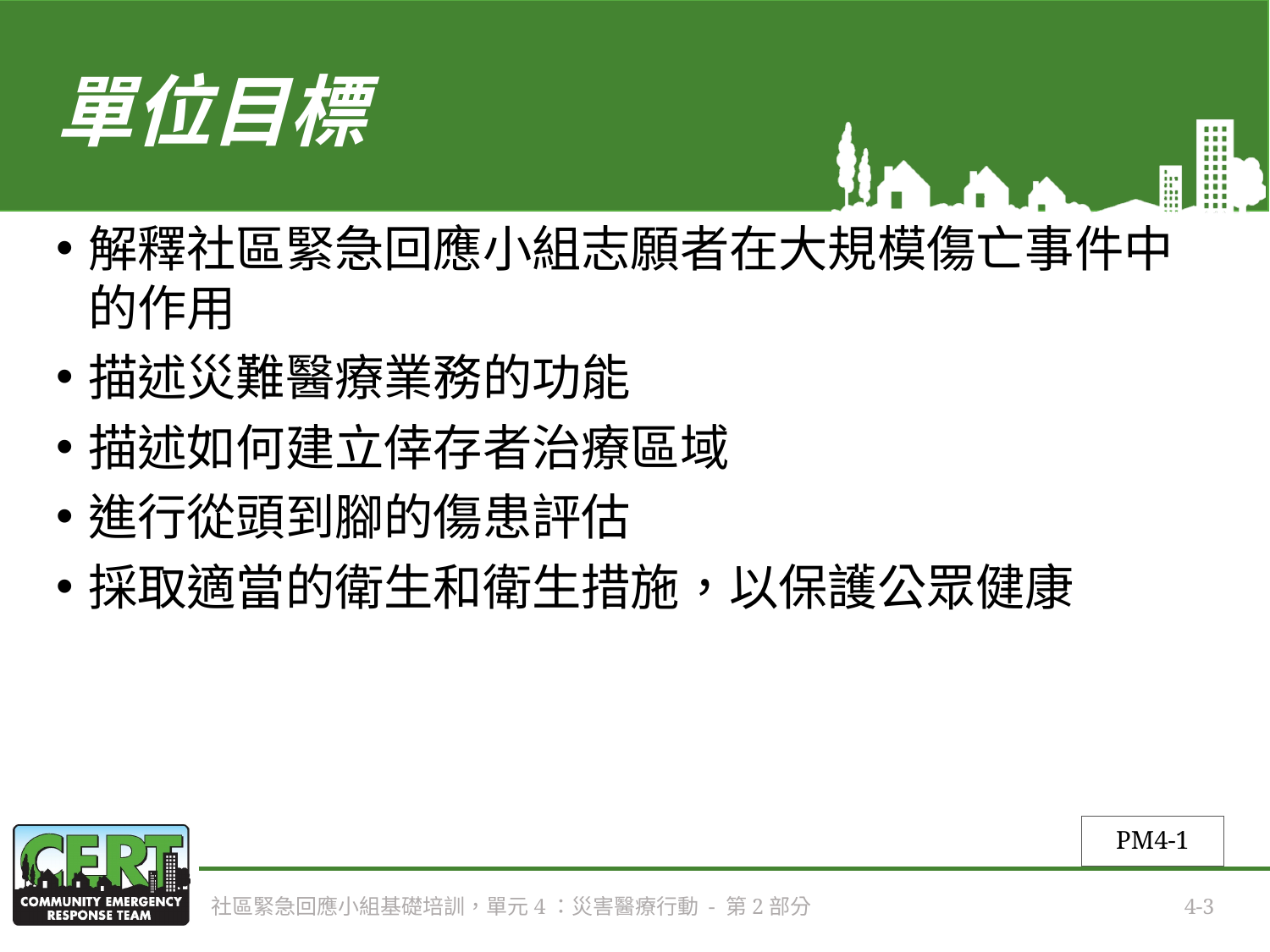

# 單位目標
解釋社區緊急回應小組志願者在大規模傷亡事件中的作用
描述災難醫療業務的功能
描述如何建立倖存者治療區域
進行從頭到腳的傷患評估
採取適當的衛生和衛生措施，以保護公眾健康
PM4-1
社區緊急回應小組基礎培訓，單元4：災害醫療行動 - 第2部分
4-3